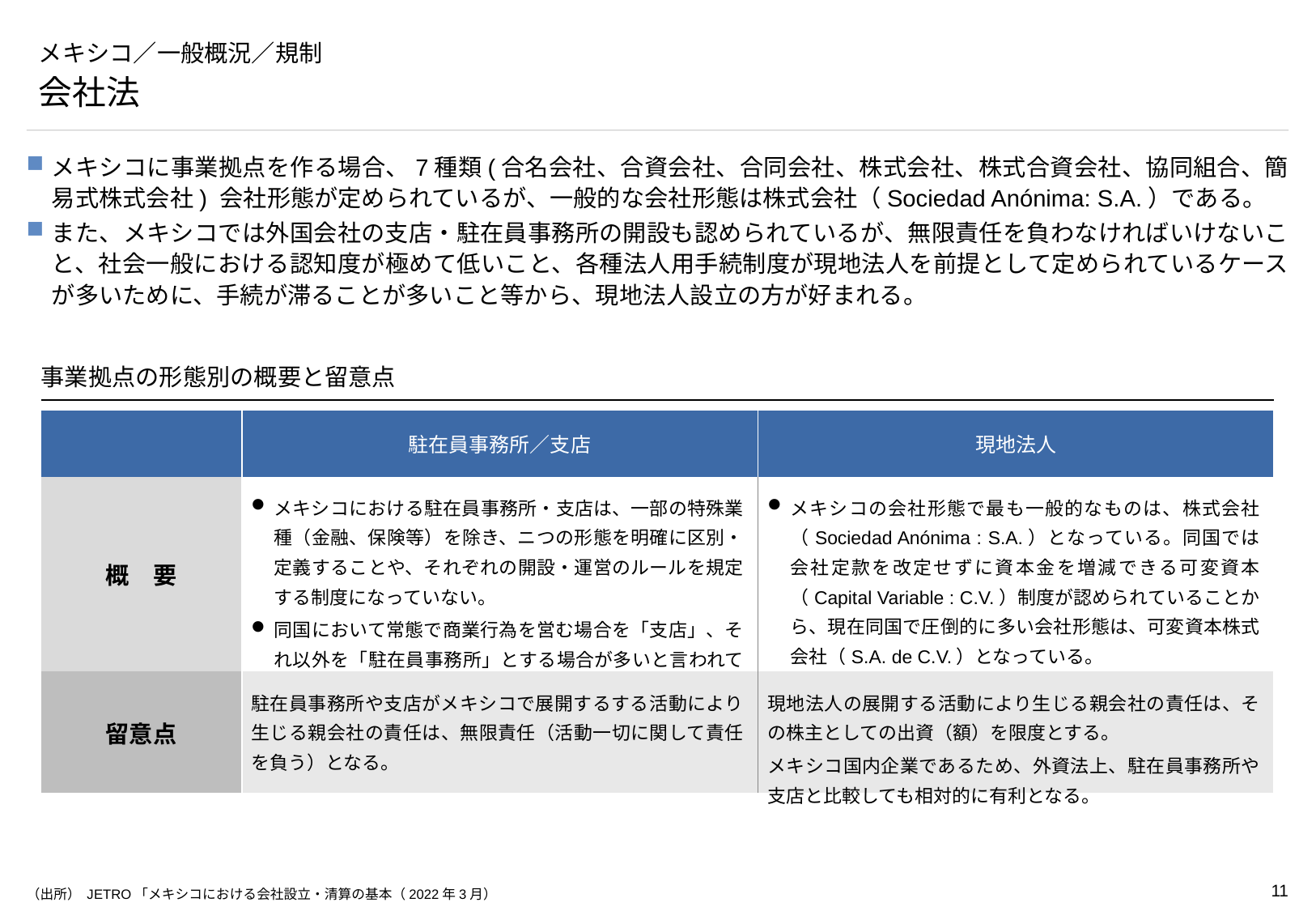

# メキシコ／一般概況／規制
会社法
メキシコに事業拠点を作る場合、7種類(合名会社、合資会社、合同会社、株式会社、株式合資会社、協同組合、簡易式株式会社) 会社形態が定められているが、一般的な会社形態は株式会社（Sociedad Anónima: S.A.）である。
また、メキシコでは外国会社の支店・駐在員事務所の開設も認められているが、無限責任を負わなければいけないこと、社会一般における認知度が極めて低いこと、各種法人用手続制度が現地法人を前提として定められているケースが多いために、手続が滞ることが多いこと等から、現地法人設立の方が好まれる。
事業拠点の形態別の概要と留意点
|  | 駐在員事務所／支店 | 現地法人 |
| --- | --- | --- |
| 概　要 | メキシコにおける駐在員事務所・支店は、一部の特殊業種（金融、保険等）を除き、ニつの形態を明確に区別・定義することや、それぞれの開設・運営のルールを規定する制度になっていない。 同国において常態で商業行為を営む場合を「支店」、それ以外を「駐在員事務所」とする場合が多いと言われている。 | メキシコの会社形態で最も一般的なものは、株式会社（Sociedad Anónima : S.A.）となっている。同国では会社定款を改定せずに資本金を増減できる可変資本（Capital Variable : C.V.）制度が認められていることから、現在同国で圧倒的に多い会社形態は、可変資本株式会社（S.A. de C.V.）となっている。 |
| 留意点 | 駐在員事務所や支店がメキシコで展開するする活動により生じる親会社の責任は、無限責任（活動一切に関して責任を負う）となる。 | 現地法人の展開する活動により生じる親会社の責任は、その株主としての出資（額）を限度とする。 メキシコ国内企業であるため、外資法上、駐在員事務所や支店と比較しても相対的に有利となる。 |
（出所） JETRO「メキシコにおける会社設立・清算の基本（2022年3月）